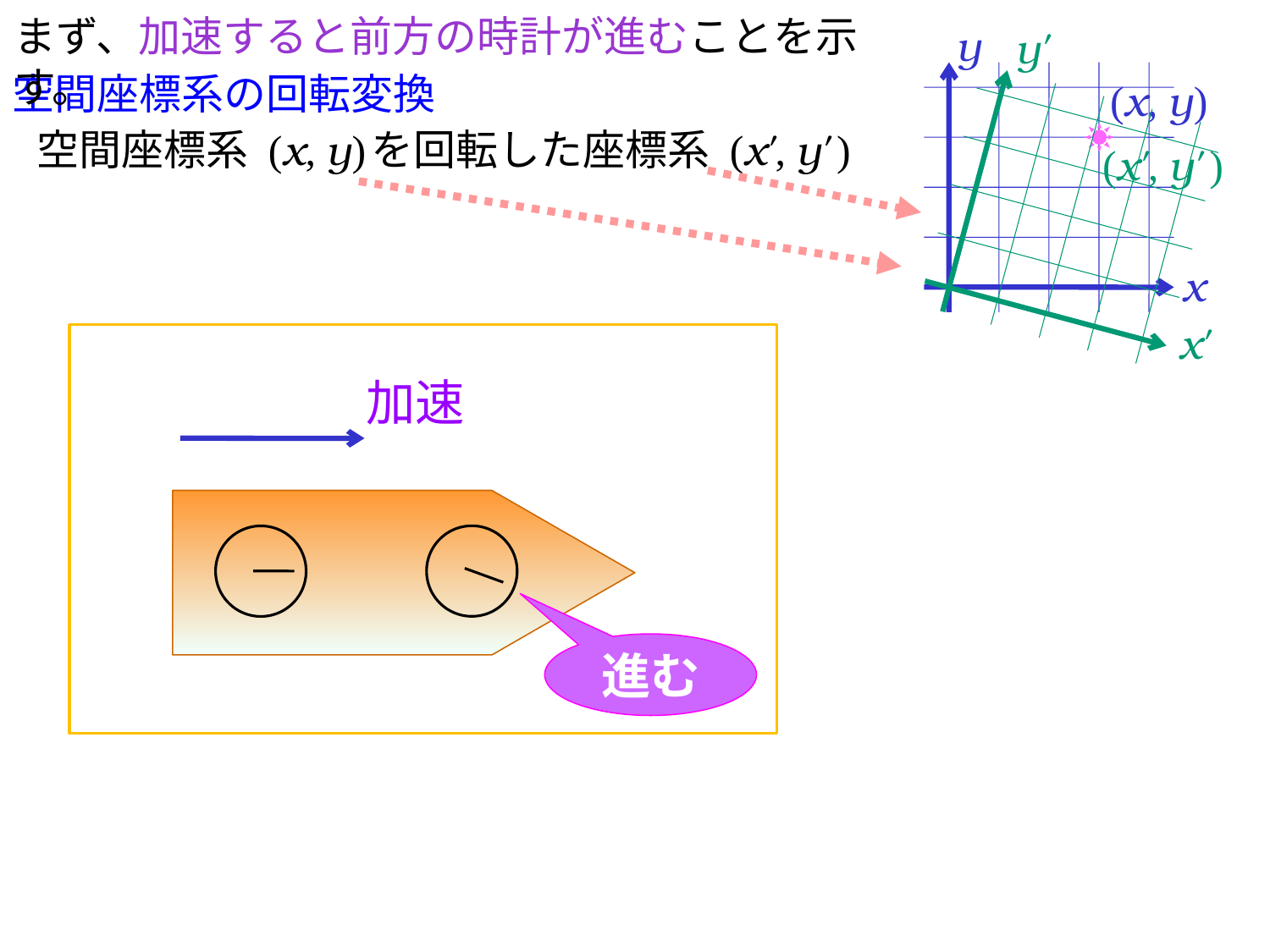

まず、加速すると前方の時計が進むことを示す。
y
y'
# 空間座標系の回転変換

(x, y)

空間座標系 (x, y)
を回転した座標系 (x', y' )

(x', y' )

x
x'

加速

進む